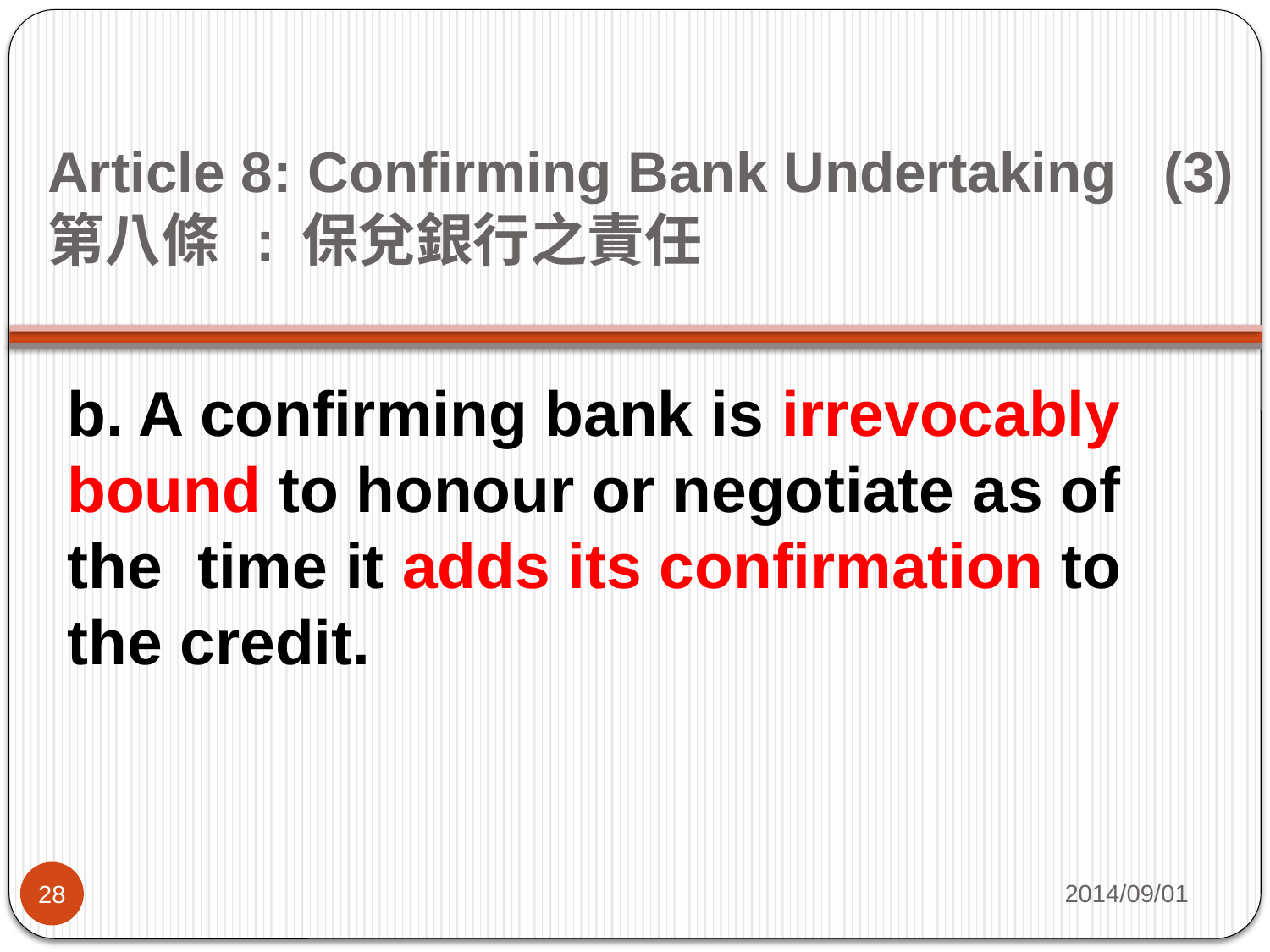

# Article 8: Confirming Bank Undertaking   (3) 第八條  : 保兌銀行之責任
b. A confirming bank is irrevocably bound to honour or negotiate as of the  time it adds its confirmation to the credit.
2014/09/01
28